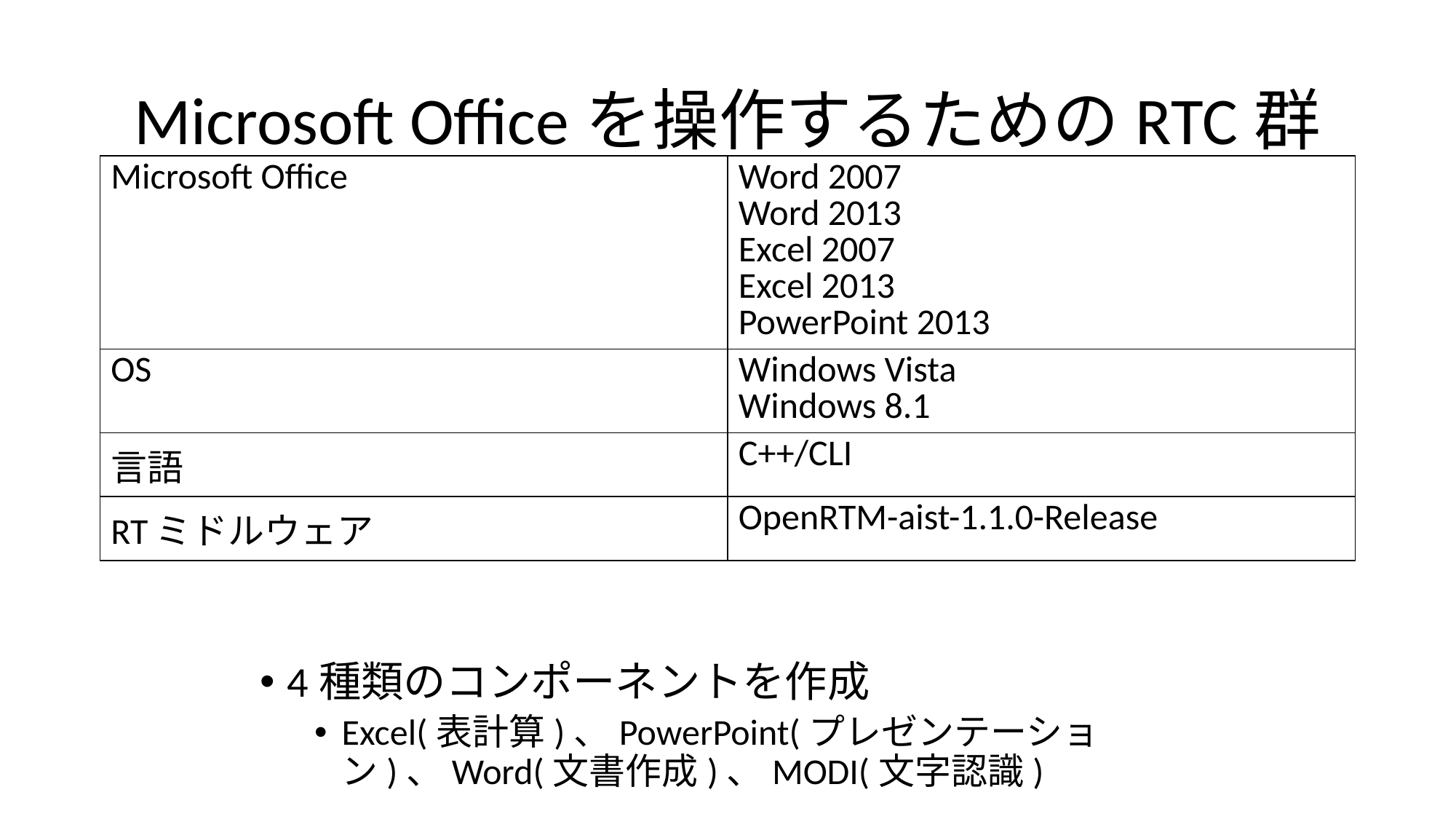

# Microsoft Officeを操作するためのRTC群
| Microsoft Office | Word 2007 Word 2013 Excel 2007 Excel 2013 PowerPoint 2013 |
| --- | --- |
| OS | Windows Vista Windows 8.1 |
| 言語 | C++/CLI |
| RTミドルウェア | OpenRTM-aist-1.1.0-Release |
4種類のコンポーネントを作成
Excel(表計算)、PowerPoint(プレゼンテーション)、Word(文書作成)、MODI(文字認識)